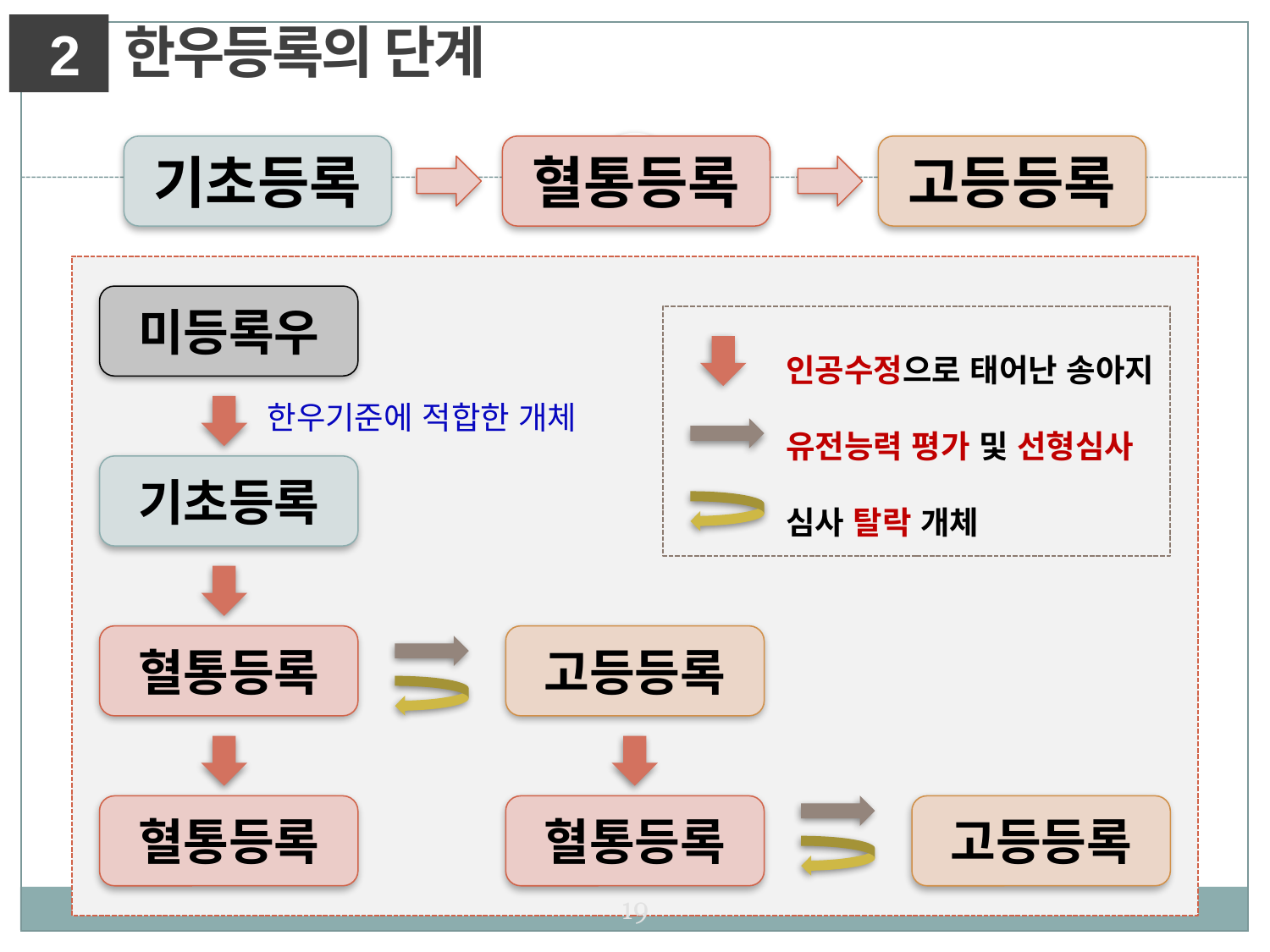

한우등록의 단계
2
기초등록
혈통등록
고등등록

미등록우

인공수정으로 태어난 송아지
유전능력 평가 및 선형심사
심사 탈락 개체

한우기준에 적합한 개체

기초등록

혈통등록
고등등록

혈통등록
혈통등록

고등등록

19